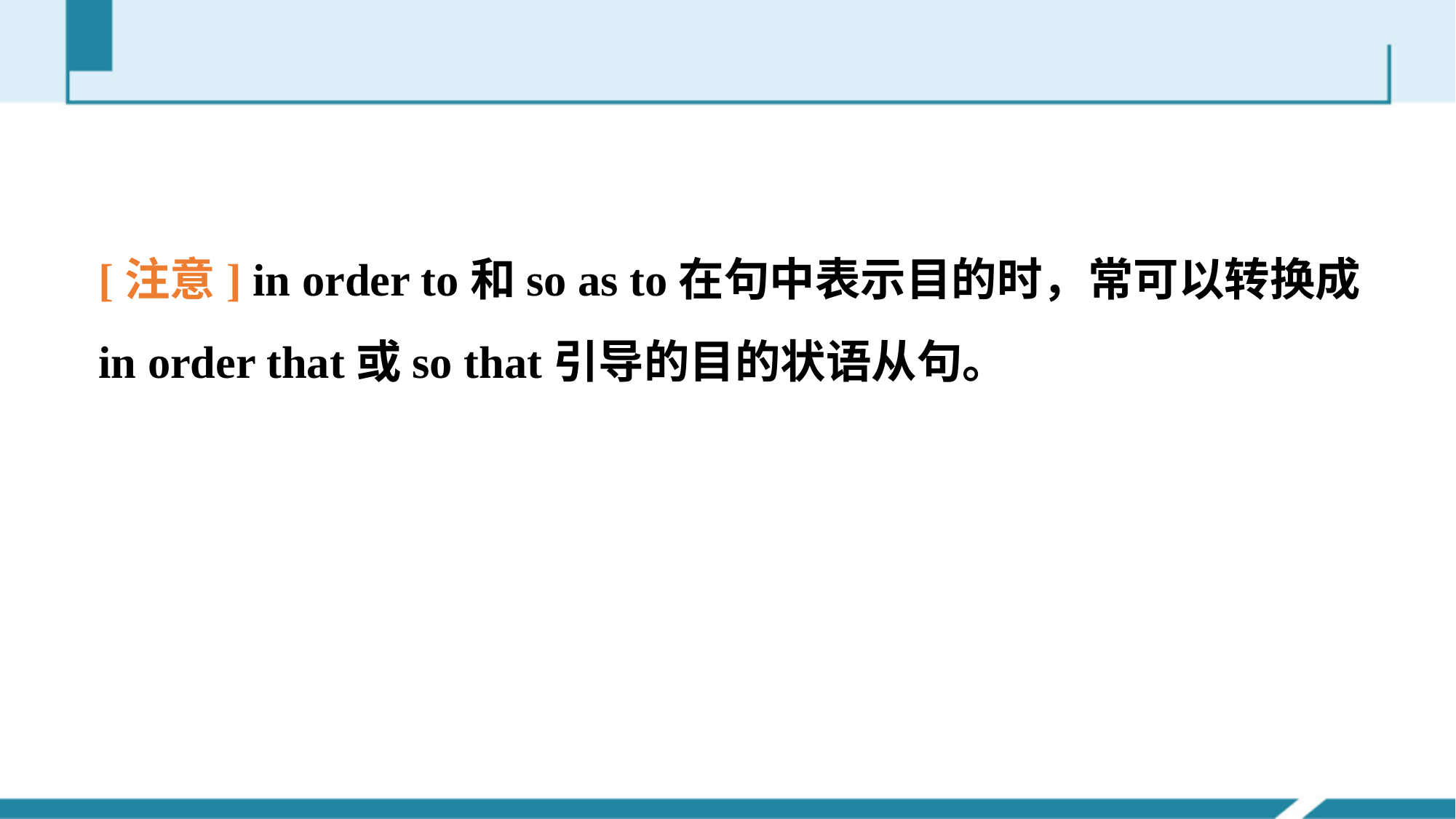

[注意] in order to和so as to在句中表示目的时，常可以转换成in order that或so that引导的目的状语从句。